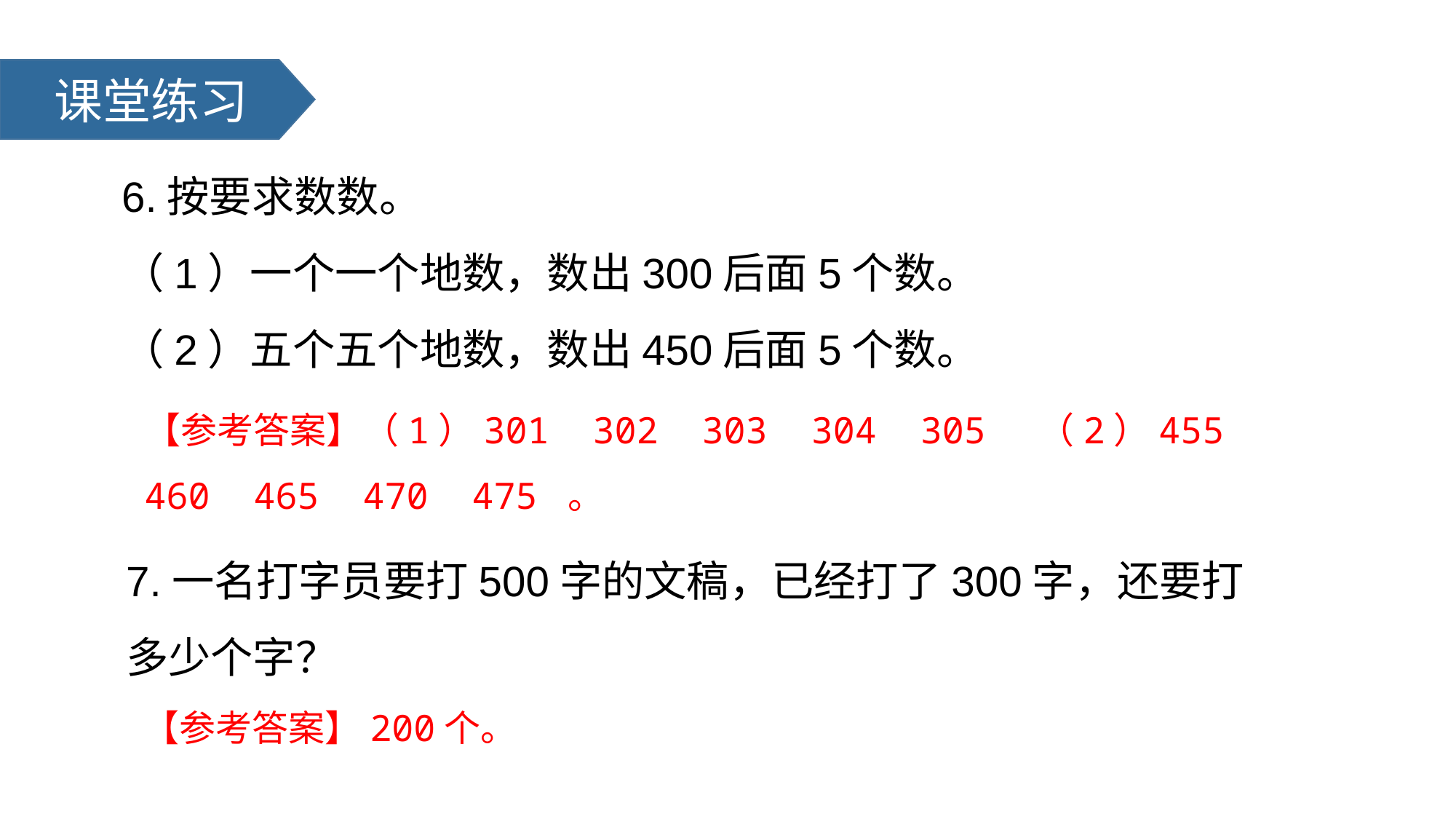

课堂练习
6.按要求数数。
（1）一个一个地数，数出300后面5个数。
（2）五个五个地数，数出450后面5个数。
【参考答案】（1）301  302  303  304  305  （2）455  460  465  470  475 。
7.一名打字员要打500字的文稿，已经打了300字，还要打多少个字？
【参考答案】200个。